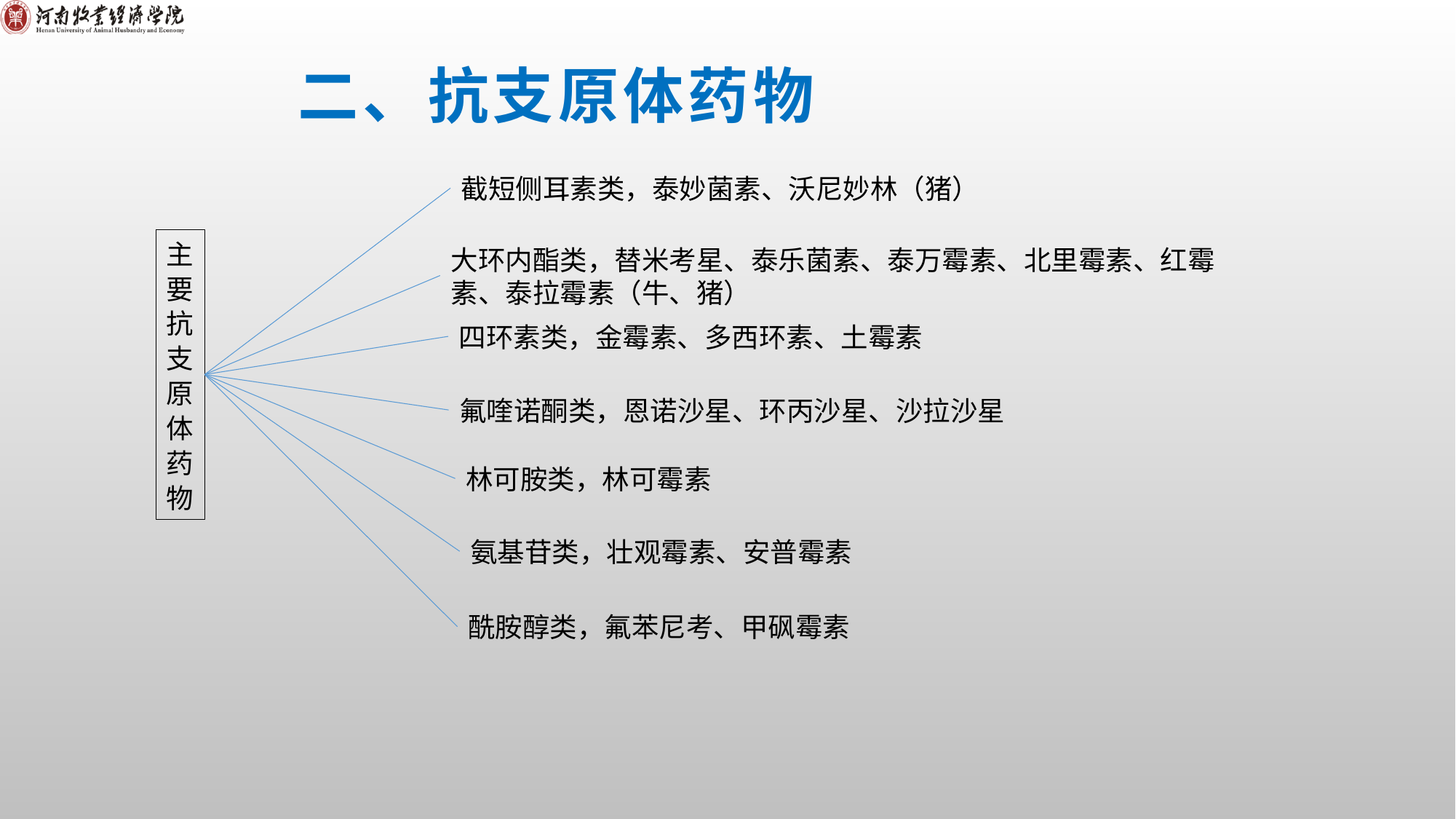

二、抗支原体药物
截短侧耳素类，泰妙菌素、沃尼妙林（猪）
主
要
抗
支
原
体
药
物
大环内酯类，替米考星、泰乐菌素、泰万霉素、北里霉素、红霉素、泰拉霉素（牛、猪）
四环素类，金霉素、多西环素、土霉素
氟喹诺酮类，恩诺沙星、环丙沙星、沙拉沙星
林可胺类，林可霉素
氨基苷类，壮观霉素、安普霉素
酰胺醇类，氟苯尼考、甲砜霉素